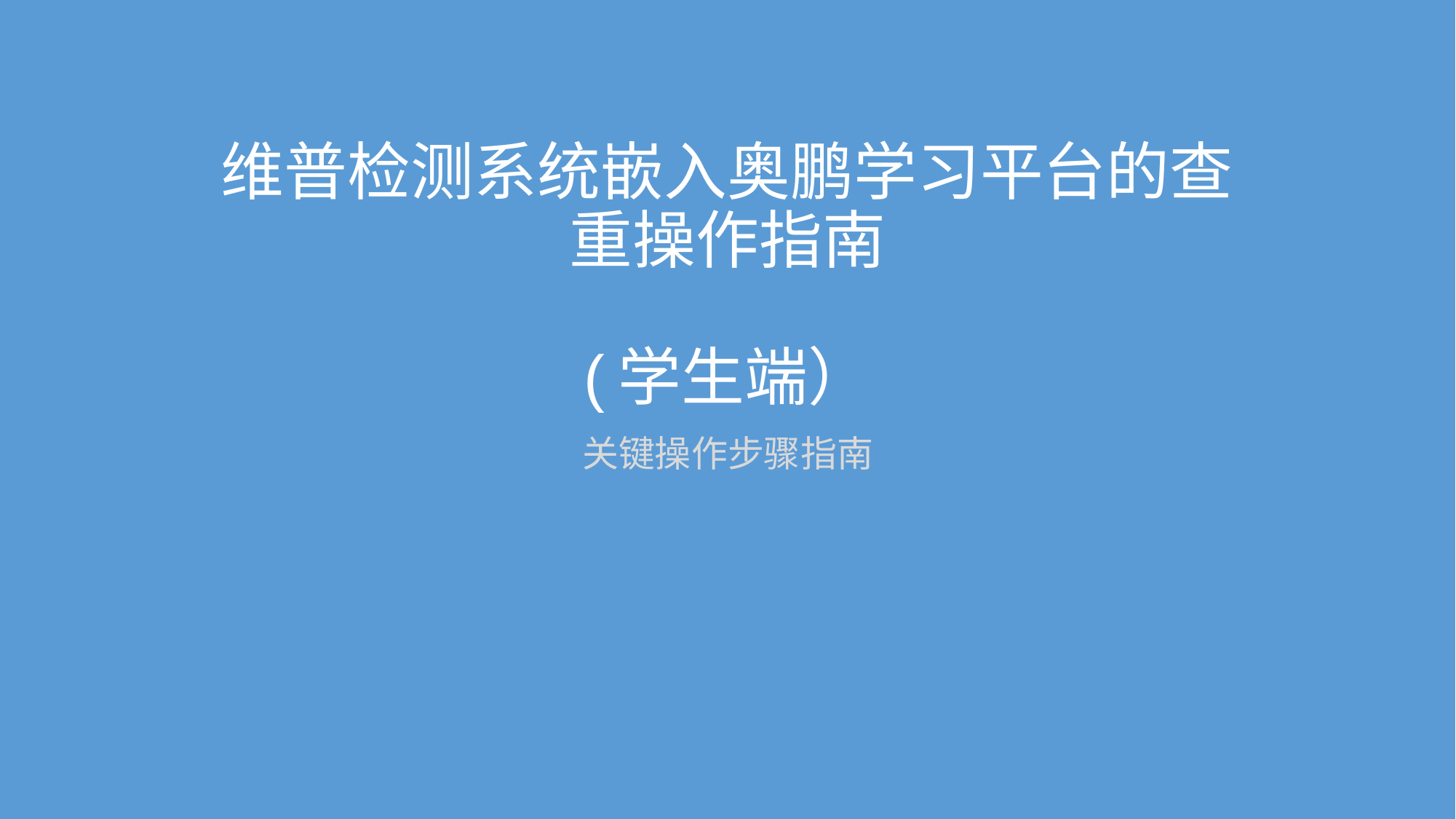

# 维普检测系统嵌入奥鹏学习平台的查重操作指南 (学生端）
关键操作步骤指南